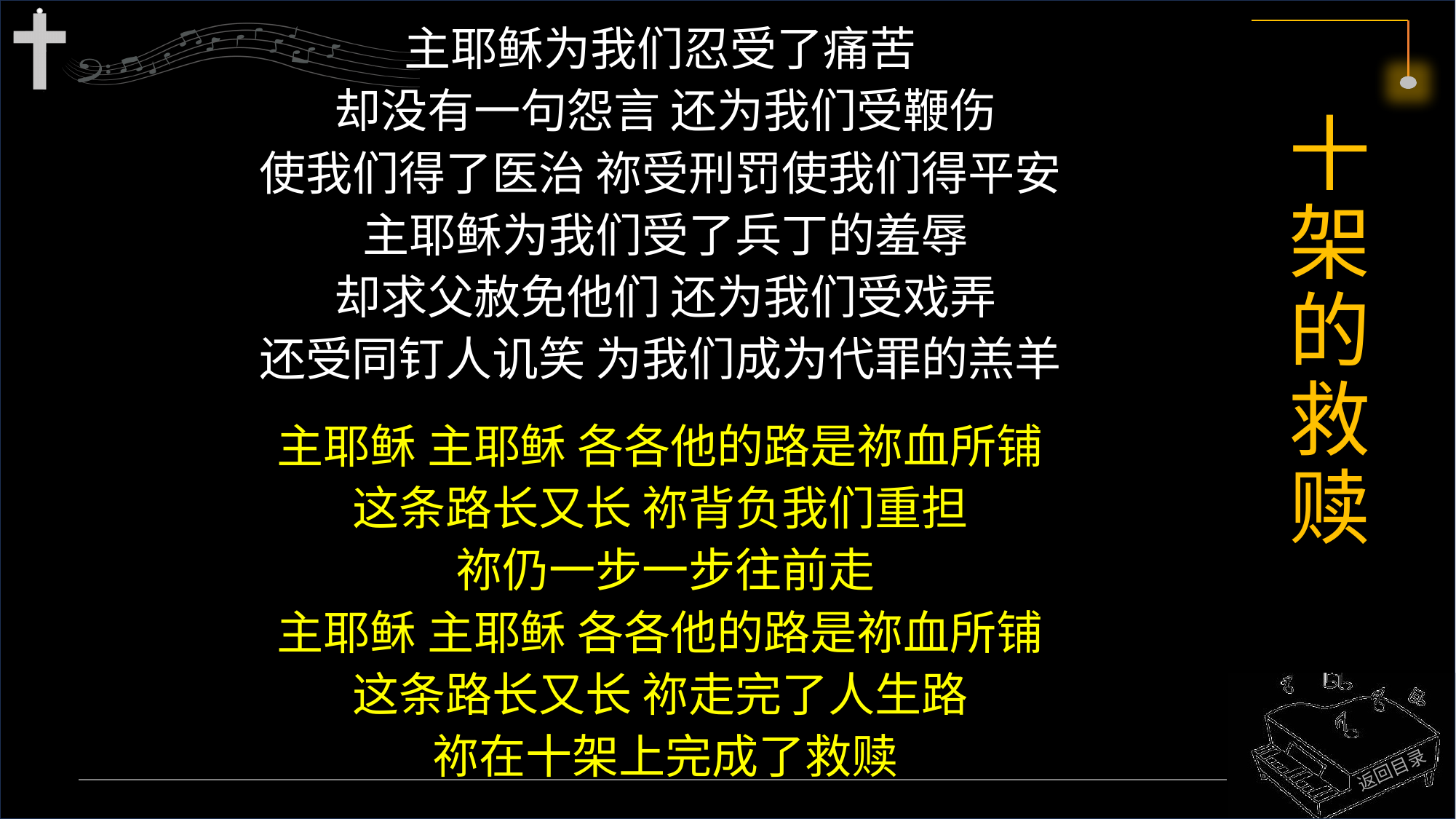

主耶稣为我们忍受了痛苦
却没有一句怨言 还为我们受鞭伤
使我们得了医治 祢受刑罚使我们得平安
主耶稣为我们受了兵丁的羞辱
却求父赦免他们 还为我们受戏弄
还受同钉人讥笑 为我们成为代罪的羔羊

主耶稣 主耶稣 各各他的路是祢血所铺
这条路长又长 祢背负我们重担
祢仍一步一步往前走
主耶稣 主耶稣 各各他的路是祢血所铺
这条路长又长 祢走完了人生路
祢在十架上完成了救赎
# 十架的救赎